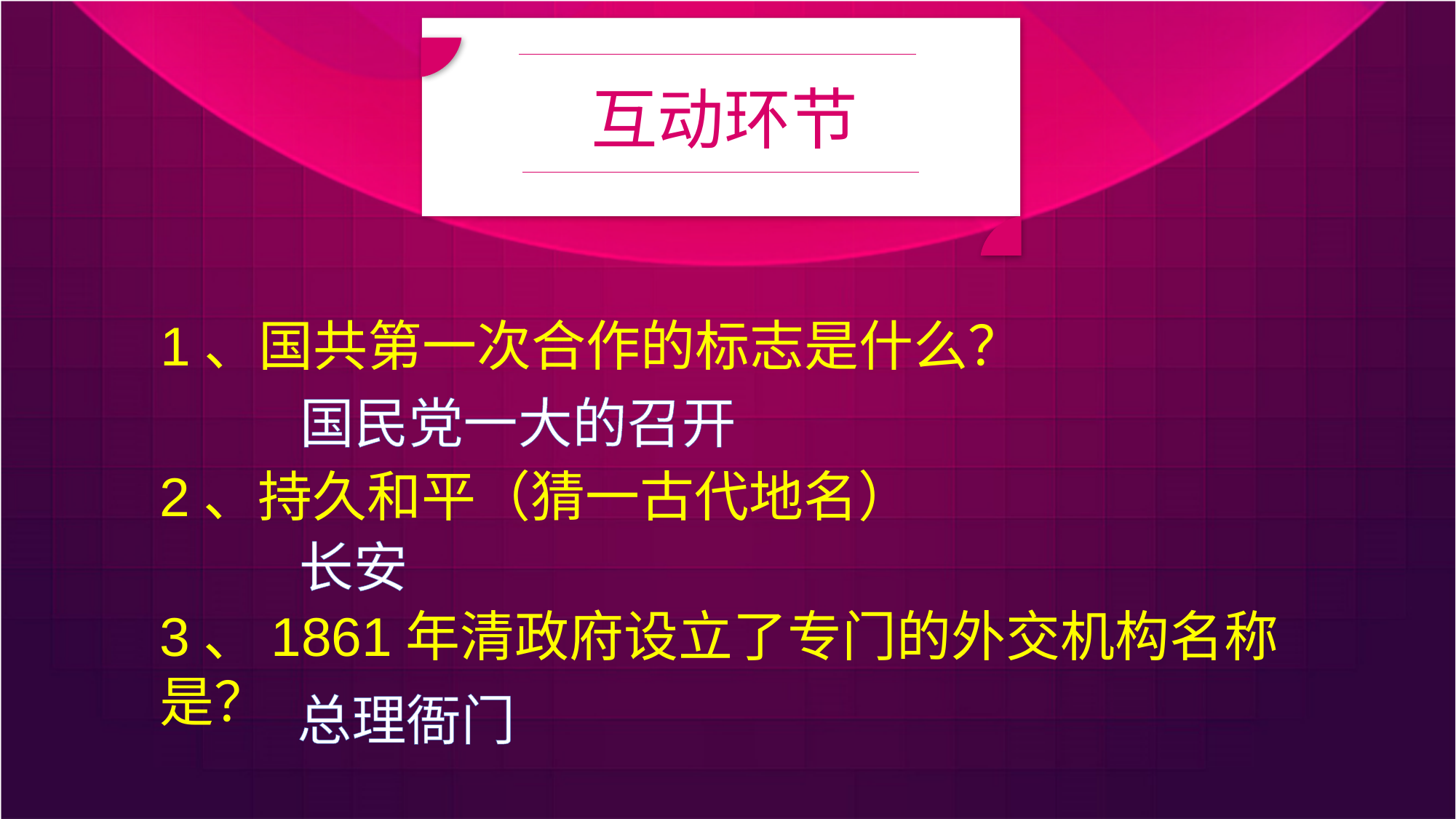

互动环节

1、国共第一次合作的标志是什么？
国民党一大的召开
2、持久和平（猜一古代地名）
长安
3、1861年清政府设立了专门的外交机构名称是？
总理衙门